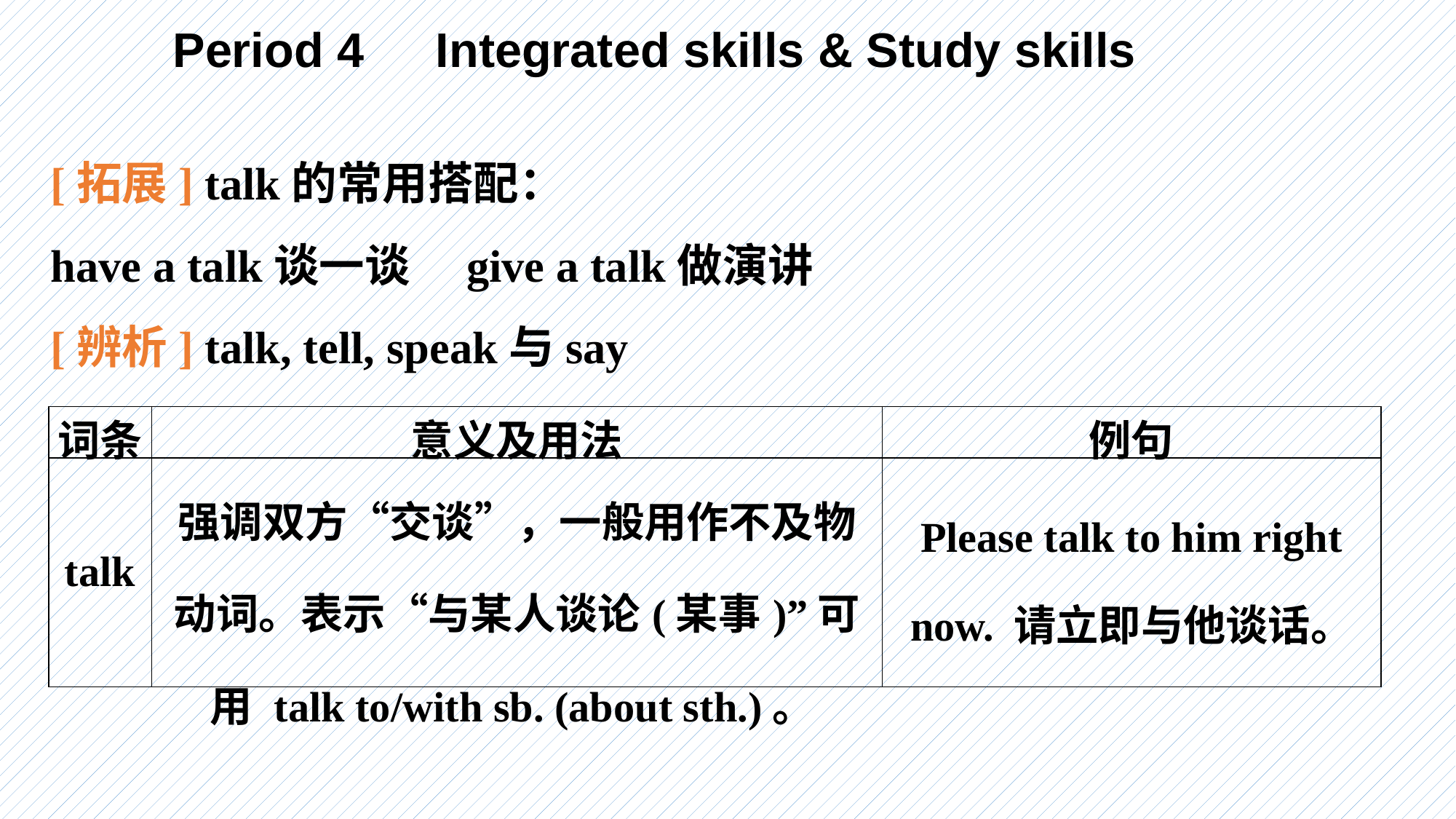

Period 4　Integrated skills & Study skills
[拓展] talk的常用搭配：
have a talk谈一谈　give a talk做演讲
[辨析] talk, tell, speak与say
| 词条 | 意义及用法 | 例句 |
| --- | --- | --- |
| talk | 强调双方“交谈”，一般用作不及物动词。表示“与某人谈论(某事)”可用 talk to/with sb. (about sth.)。 | Please talk to him right now. 请立即与他谈话。 |